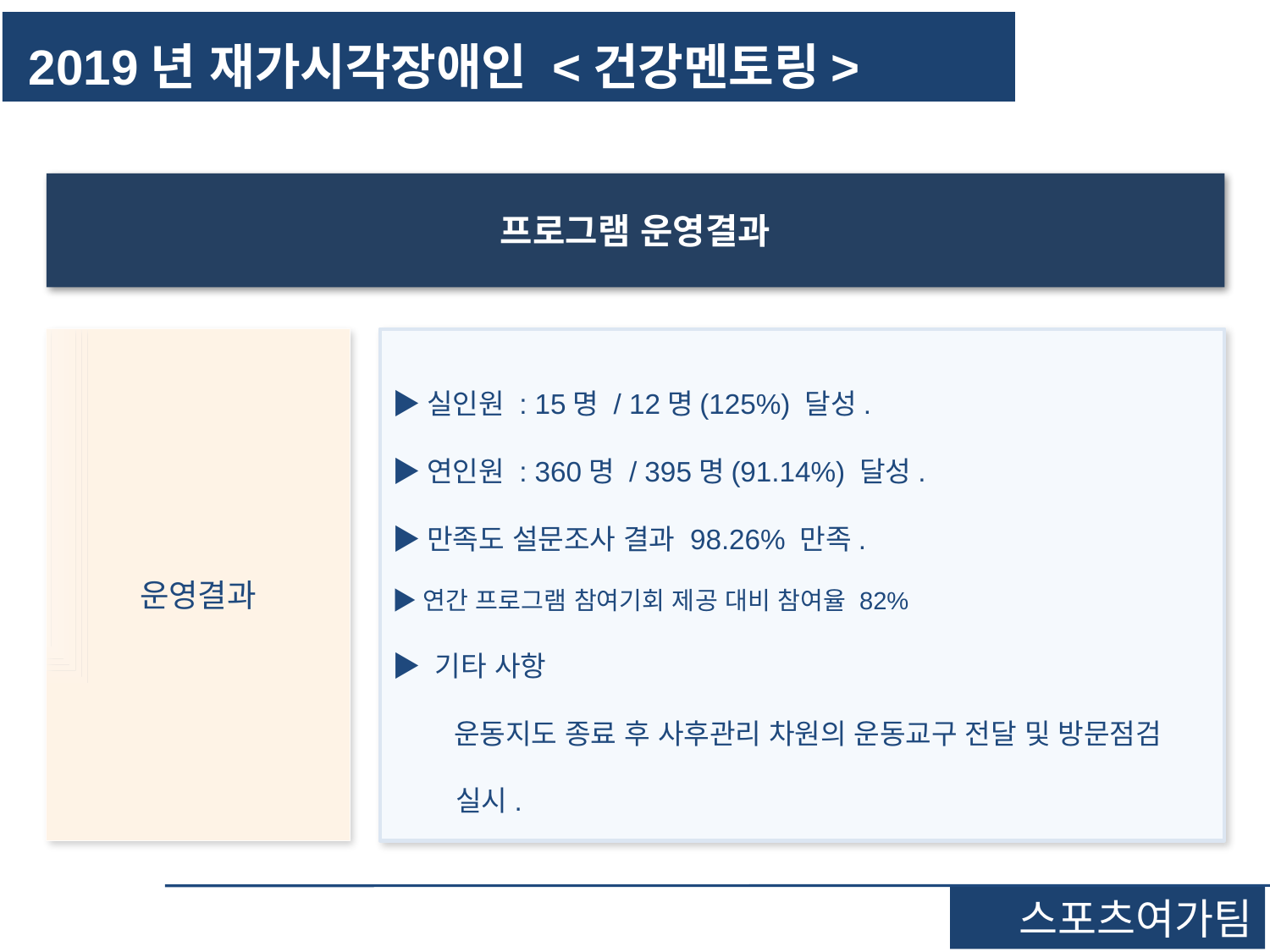

2019년 재가시각장애인 <건강멘토링>
프로그램 운영결과
운영결과
▶실인원 : 15명 / 12명(125%) 달성.
▶연인원 : 360명 / 395명(91.14%) 달성.
▶만족도 설문조사 결과 98.26% 만족.
▶연간 프로그램 참여기회 제공 대비 참여율 82%
▶ 기타 사항
       운동지도 종료 후 사후관리 차원의 운동교구 전달 및 방문점검 실시.
스포츠여가팀